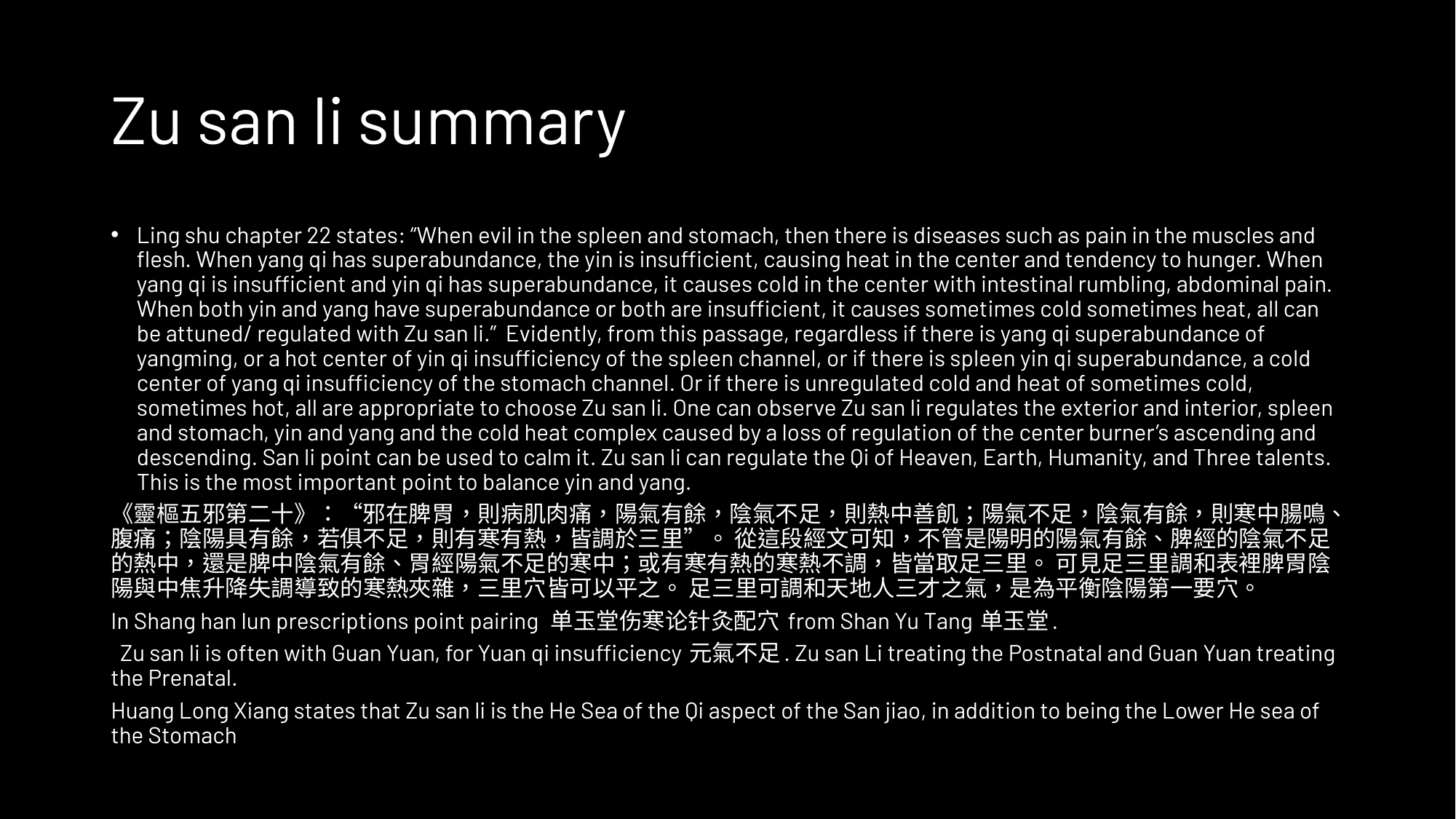

# Zu san li summary
Ling shu chapter 22 states: “When evil in the spleen and stomach, then there is diseases such as pain in the muscles and flesh. When yang qi has superabundance, the yin is insufficient, causing heat in the center and tendency to hunger. When yang qi is insufficient and yin qi has superabundance, it causes cold in the center with intestinal rumbling, abdominal pain. When both yin and yang have superabundance or both are insufficient, it causes sometimes cold sometimes heat, all can be attuned/ regulated with Zu san li.”  Evidently, from this passage, regardless if there is yang qi superabundance of yangming, or a hot center of yin qi insufficiency of the spleen channel, or if there is spleen yin qi superabundance, a cold center of yang qi insufficiency of the stomach channel. Or if there is unregulated cold and heat of sometimes cold, sometimes hot, all are appropriate to choose Zu san li. One can observe Zu san li regulates the exterior and interior, spleen and stomach, yin and yang and the cold heat complex caused by a loss of regulation of the center burner’s ascending and descending. San li point can be used to calm it. Zu san li can regulate the Qi of Heaven, Earth, Humanity, and Three talents. This is the most important point to balance yin and yang.
《靈樞五邪第二十》：“邪在脾胃，則病肌肉痛，陽氣有餘，陰氣不足，則熱中善飢；陽氣不足，陰氣有餘，則寒中腸鳴、腹痛；陰陽具有餘，若俱不足，則有寒有熱，皆調於三里”。 從這段經文可知，不管是陽明的陽氣有餘、脾經的陰氣不足的熱中，還是脾中陰氣有餘、胃經陽氣不足的寒中；或有寒有熱的寒熱不調，皆當取足三里。 可見足三里調和表裡脾胃陰陽與中焦升降失調導致的寒熱夾雜，三里穴皆可以平之。 足三里可調和天地人三才之氣，是為平衡陰陽第一要穴。
In Shang han lun prescriptions point pairing  单玉堂伤寒论针灸配穴 from Shan Yu Tang 单玉堂.
  Zu san li is often with Guan Yuan, for Yuan qi insufficiency 元氣不足. Zu san Li treating the Postnatal and Guan Yuan treating the Prenatal.
Huang Long Xiang states that Zu san li is the He Sea of the Qi aspect of the San jiao, in addition to being the Lower He sea of the Stomach